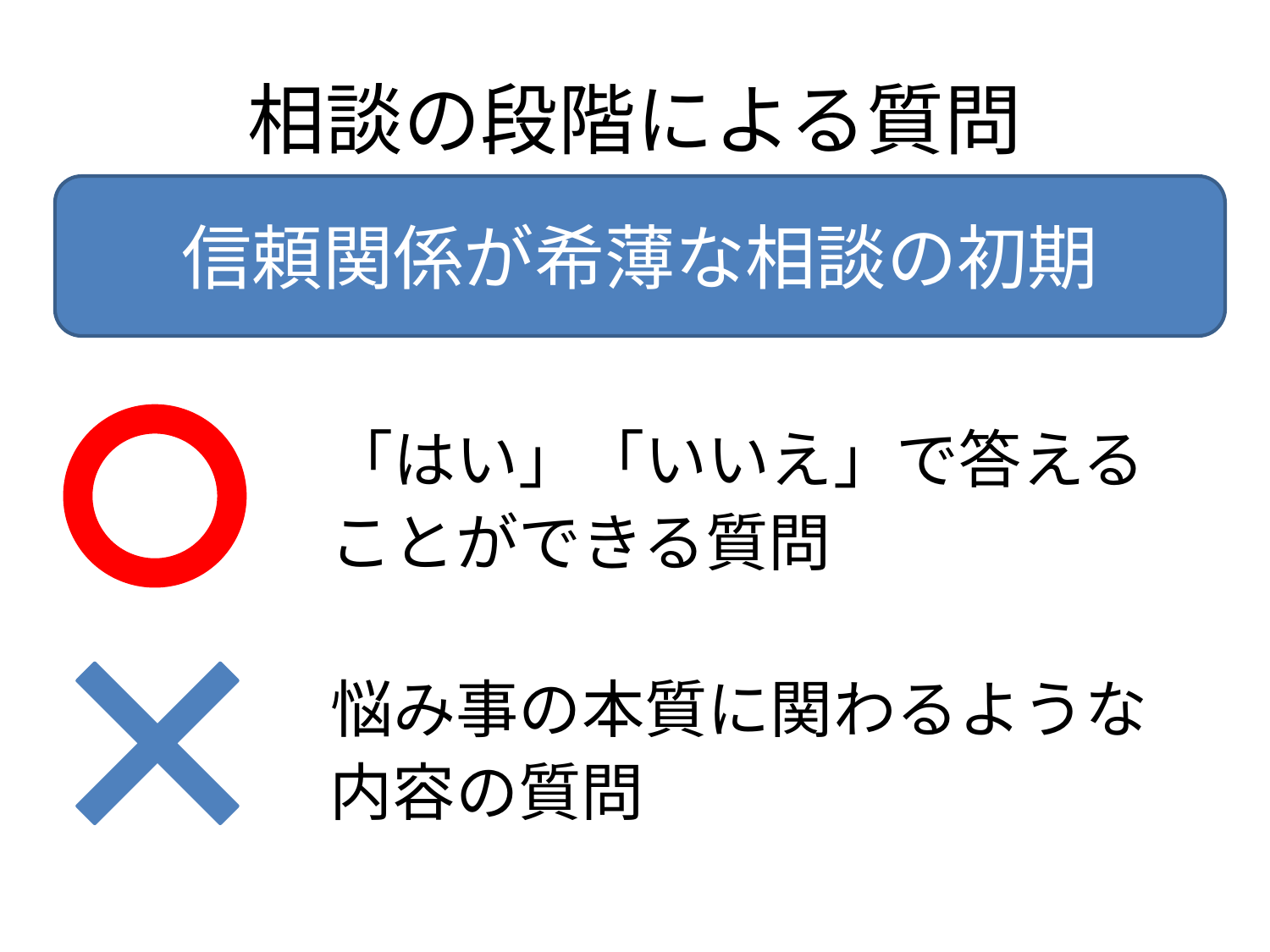

# 相談の段階による質問
信頼関係が希薄な相談の初期

　「はい」「いいえ」で答えることができる質問

　悩み事の本質に関わるような内容の質問